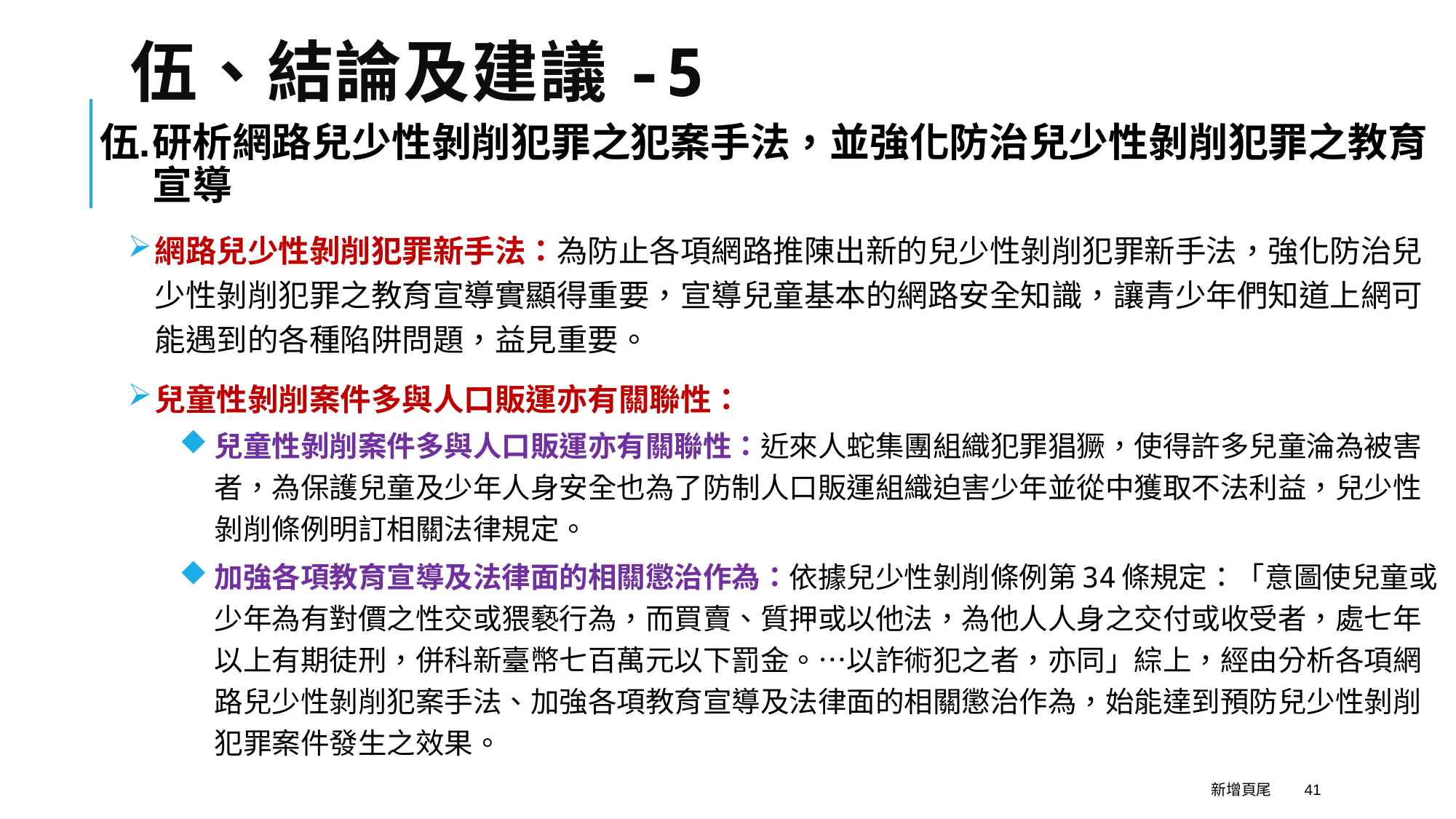

# 伍、結論及建議-5
研析網路兒少性剝削犯罪之犯案手法，並強化防治兒少性剝削犯罪之教育宣導
網路兒少性剝削犯罪新手法：為防止各項網路推陳出新的兒少性剝削犯罪新手法，強化防治兒少性剝削犯罪之教育宣導實顯得重要，宣導兒童基本的網路安全知識，讓青少年們知道上網可能遇到的各種陷阱問題，益見重要。
兒童性剝削案件多與人口販運亦有關聯性：
兒童性剝削案件多與人口販運亦有關聯性：近來人蛇集團組織犯罪猖獗，使得許多兒童淪為被害者，為保護兒童及少年人身安全也為了防制人口販運組織迫害少年並從中獲取不法利益，兒少性剝削條例明訂相關法律規定。
加強各項教育宣導及法律面的相關懲治作為：依據兒少性剝削條例第34條規定：「意圖使兒童或少年為有對價之性交或猥褻行為，而買賣、質押或以他法，為他人人身之交付或收受者，處七年以上有期徒刑，併科新臺幣七百萬元以下罰金。…以詐術犯之者，亦同」綜上，經由分析各項網路兒少性剝削犯案手法、加強各項教育宣導及法律面的相關懲治作為，始能達到預防兒少性剝削犯罪案件發生之效果。

新增頁尾
41